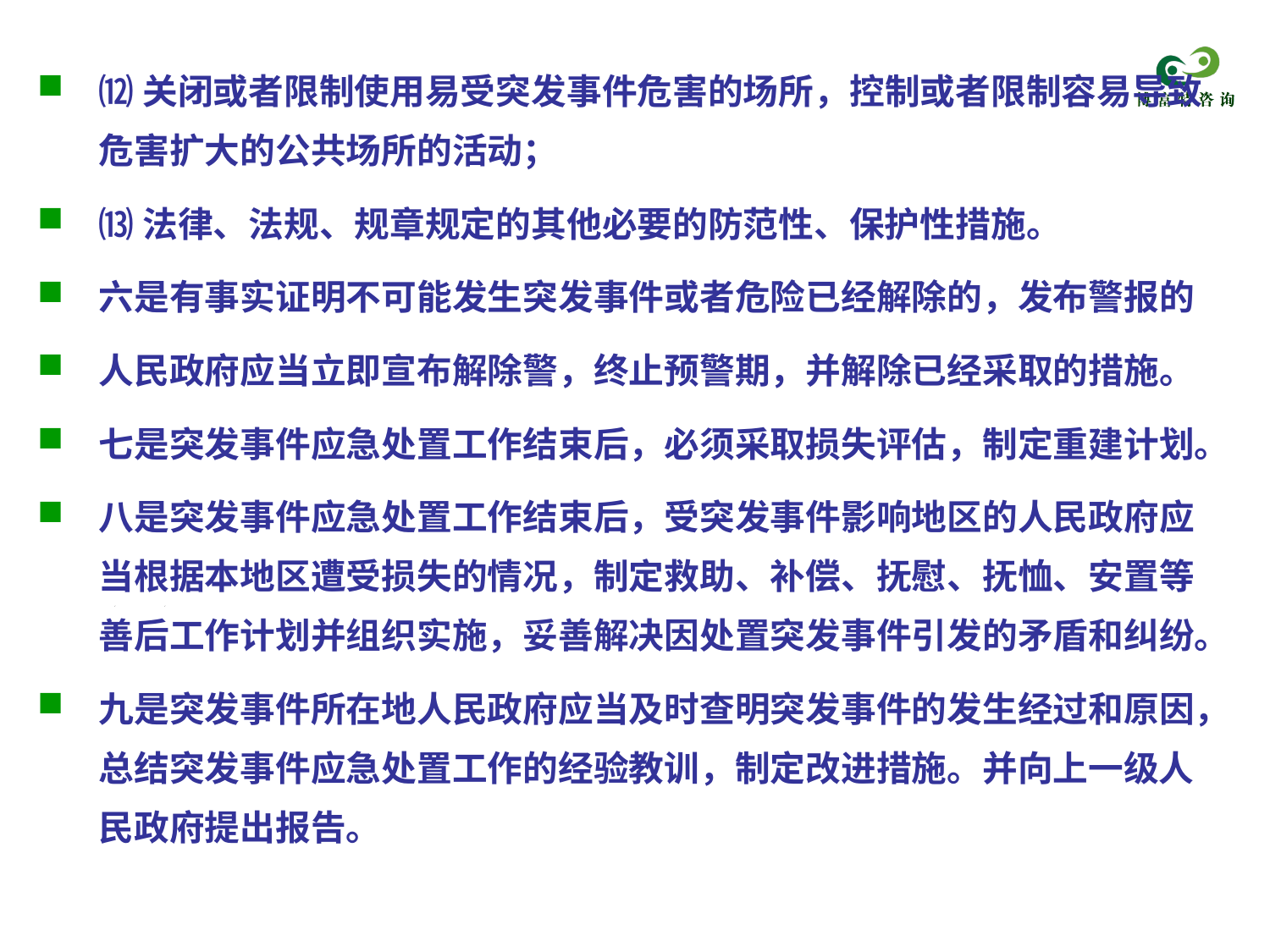

⑿关闭或者限制使用易受突发事件危害的场所，控制或者限制容易导致危害扩大的公共场所的活动；
⒀法律、法规、规章规定的其他必要的防范性、保护性措施。
六是有事实证明不可能发生突发事件或者危险已经解除的，发布警报的
人民政府应当立即宣布解除警，终止预警期，并解除已经采取的措施。
七是突发事件应急处置工作结束后，必须采取损失评估，制定重建计划。
八是突发事件应急处置工作结束后，受突发事件影响地区的人民政府应当根据本地区遭受损失的情况，制定救助、补偿、抚慰、抚恤、安置等善后工作计划并组织实施，妥善解决因处置突发事件引发的矛盾和纠纷。
九是突发事件所在地人民政府应当及时查明突发事件的发生经过和原因，总结突发事件应急处置工作的经验教训，制定改进措施。并向上一级人民政府提出报告。